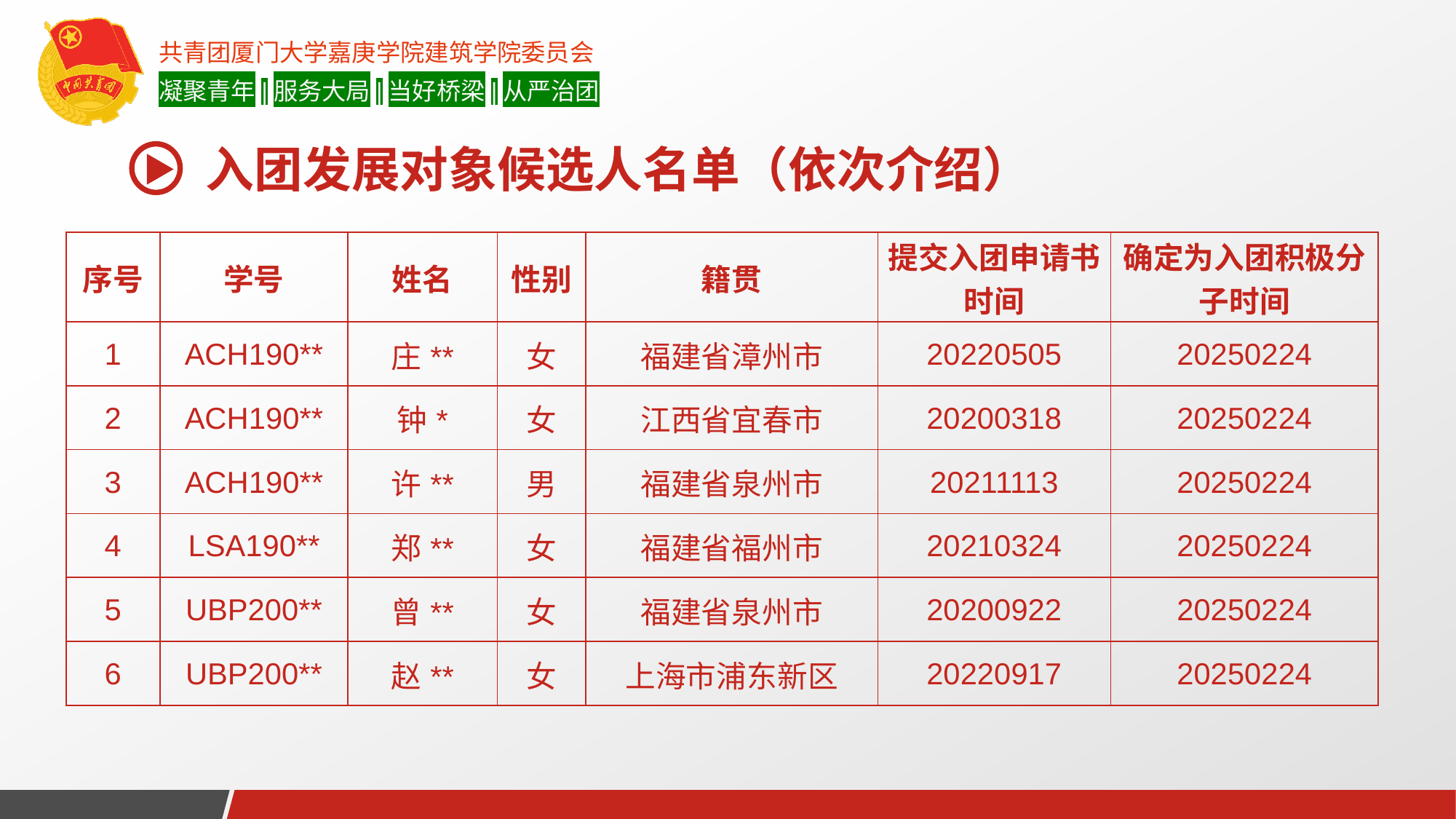

入团发展对象候选人名单（依次介绍）

| 序号 | 学号 | 姓名 | 性别 | 籍贯 | 提交入团申请书时间 | 确定为入团积极分子时间 |
| --- | --- | --- | --- | --- | --- | --- |
| 1 | ACH190\*\* | 庄\*\* | 女 | 福建省漳州市 | 20220505 | 20250224 |
| 2 | ACH190\*\* | 钟\* | 女 | 江西省宜春市 | 20200318 | 20250224 |
| 3 | ACH190\*\* | 许\*\* | 男 | 福建省泉州市 | 20211113 | 20250224 |
| 4 | LSA190\*\* | 郑\*\* | 女 | 福建省福州市 | 20210324 | 20250224 |
| 5 | UBP200\*\* | 曾\*\* | 女 | 福建省泉州市 | 20200922 | 20250224 |
| 6 | UBP200\*\* | 赵\*\* | 女 | 上海市浦东新区 | 20220917 | 20250224 |